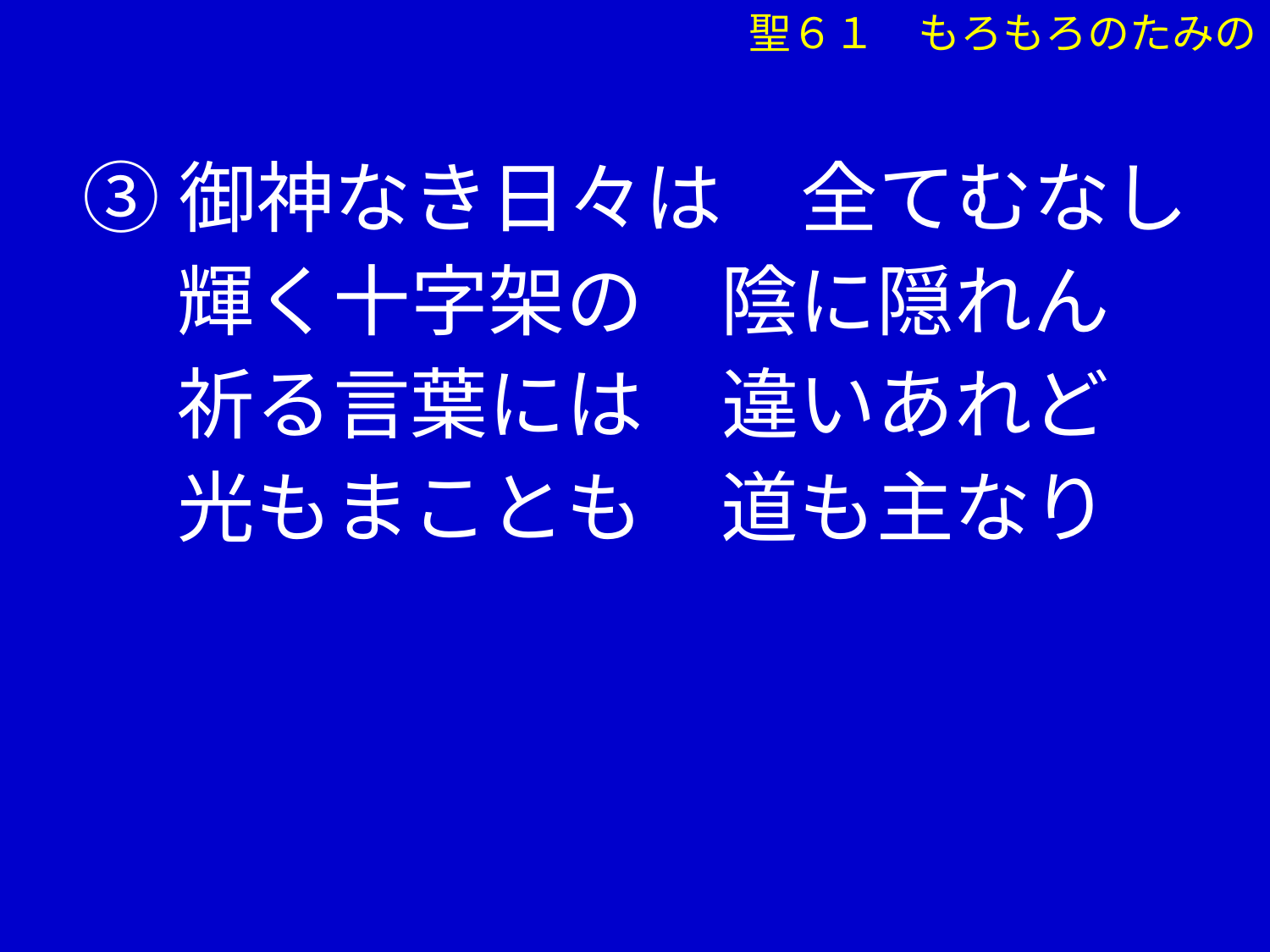

聖６１　もろもろのたみの
③御神なき日々は　全てむなし
　 輝く十字架の　陰に隠れん
　 祈る言葉には　違いあれど
　 光もまことも　道も主なり